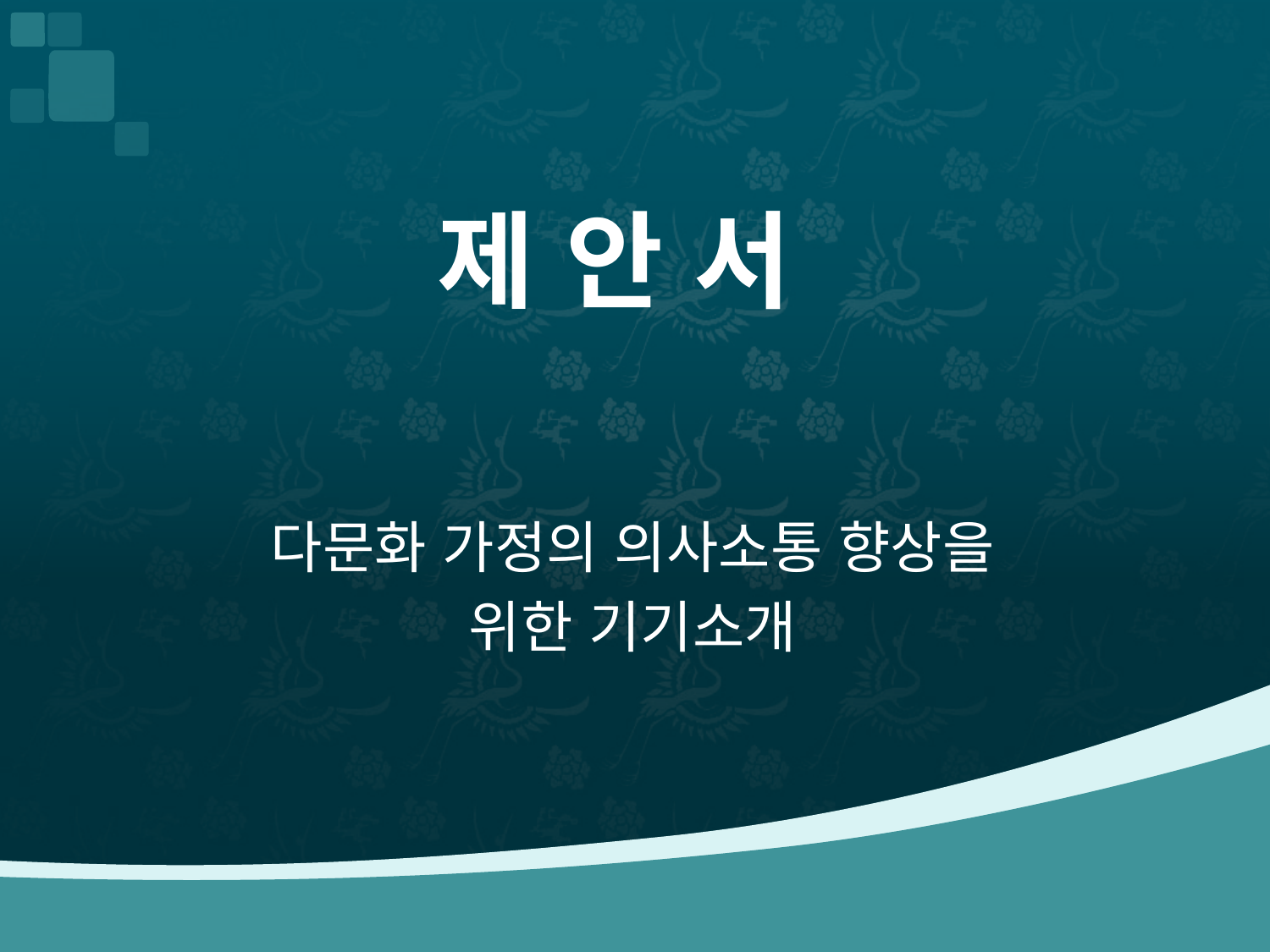

# 제 안 서
다문화 가정의 의사소통 향상을
위한 기기소개